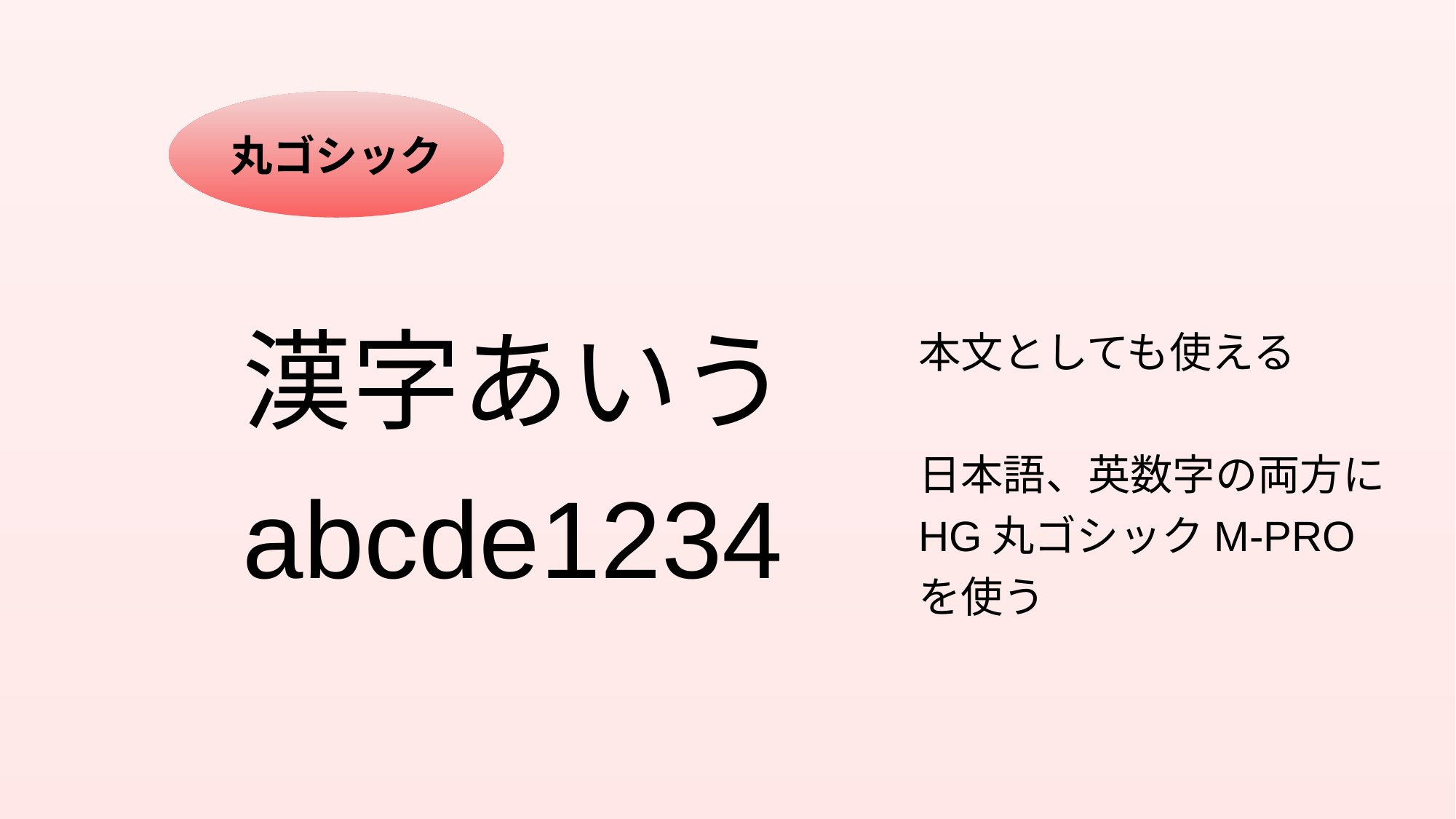

丸ゴシック
漢字あいう
abcde1234
本文としても使える

日本語、英数字の両方に
HG丸ゴシックM-PRO
を使う